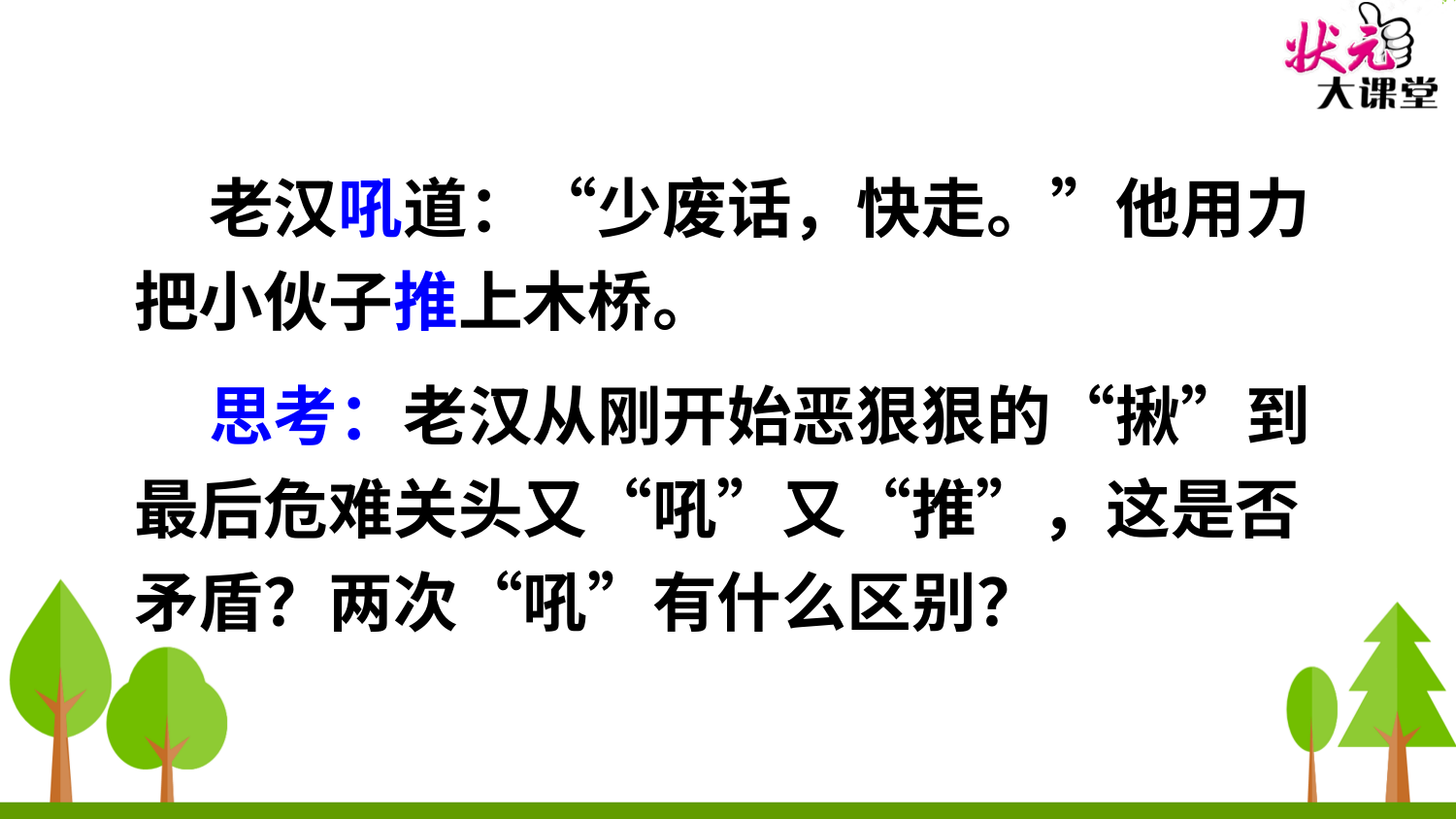

老汉吼道：“少废话，快走。”他用力把小伙子推上木桥。
    思考：老汉从刚开始恶狠狠的“揪”到最后危难关头又“吼”又“推”，这是否矛盾？两次“吼”有什么区别？